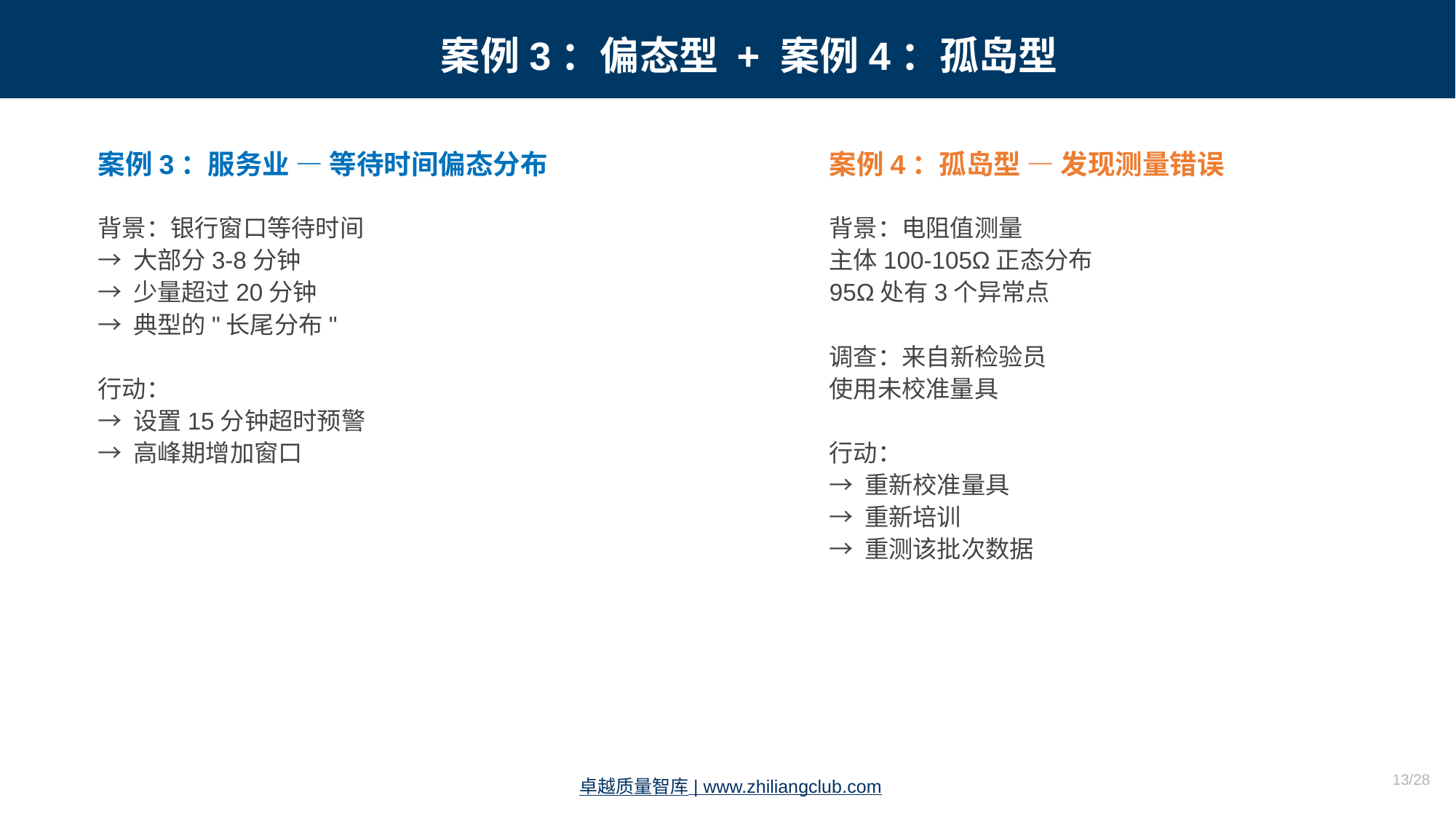

案例3：偏态型 + 案例4：孤岛型
案例3：服务业 — 等待时间偏态分布
案例4：孤岛型 — 发现测量错误
背景：银行窗口等待时间
→ 大部分3-8分钟
→ 少量超过20分钟
→ 典型的"长尾分布"

行动：
→ 设置15分钟超时预警
→ 高峰期增加窗口
背景：电阻值测量
主体100-105Ω正态分布
95Ω处有3个异常点

调查：来自新检验员
使用未校准量具

行动：
→ 重新校准量具
→ 重新培训
→ 重测该批次数据
13/28